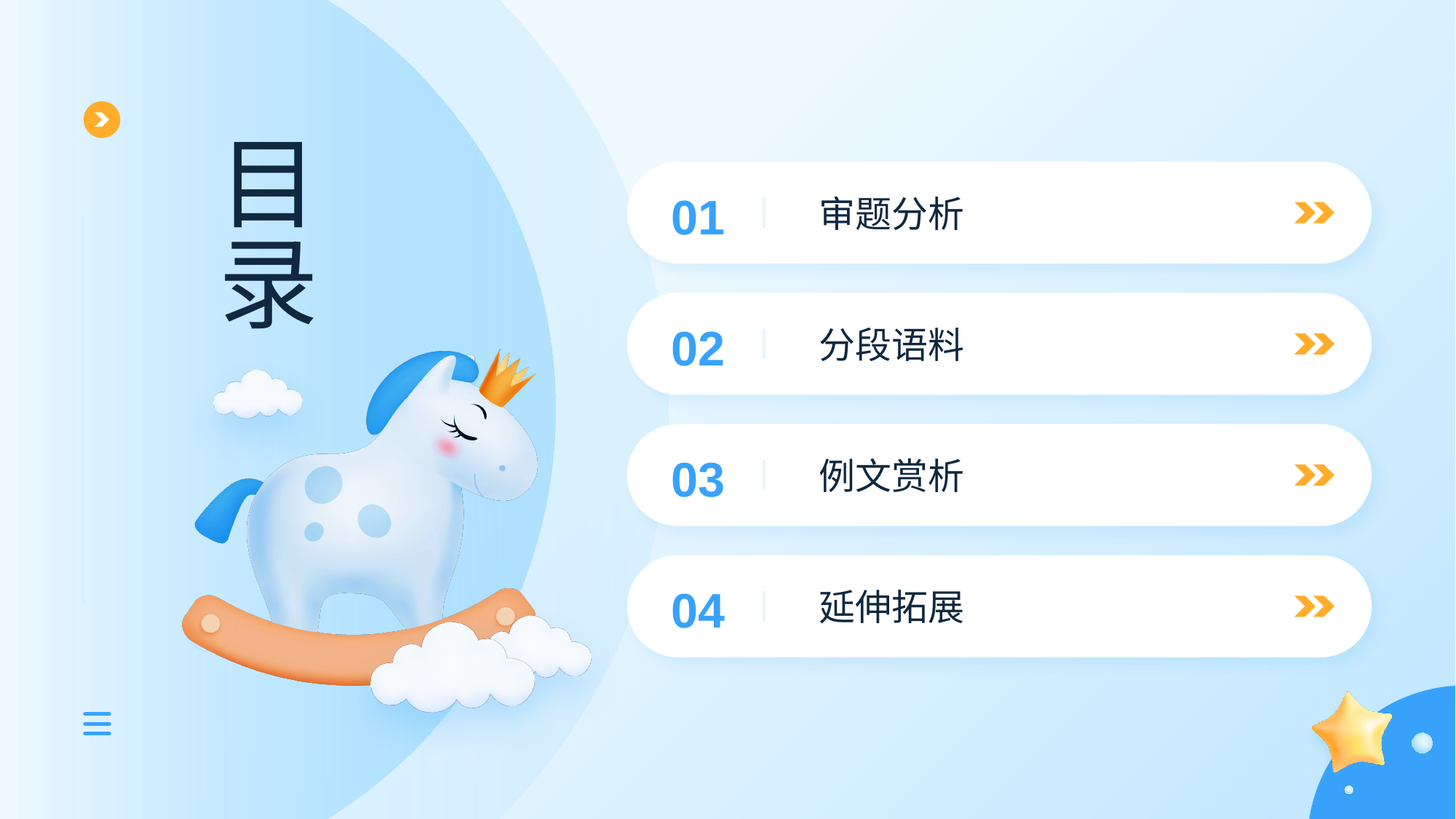

# 目录

01
审题分析

02
分段语料

03
例文赏析

04
延伸拓展